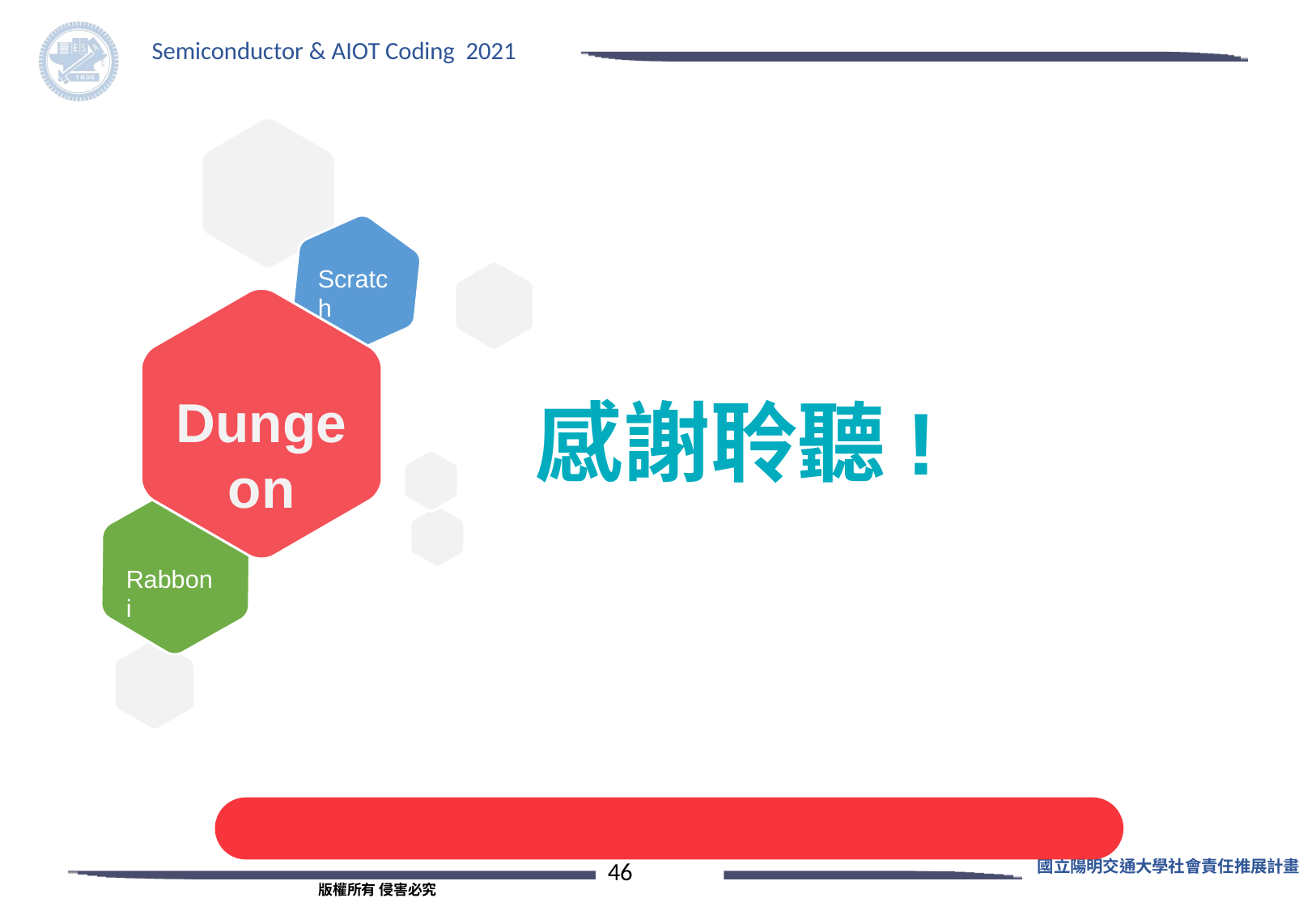

Scratch
Scratch

感謝聆聽!
Dungeon

S

Rabboni
Rabboni